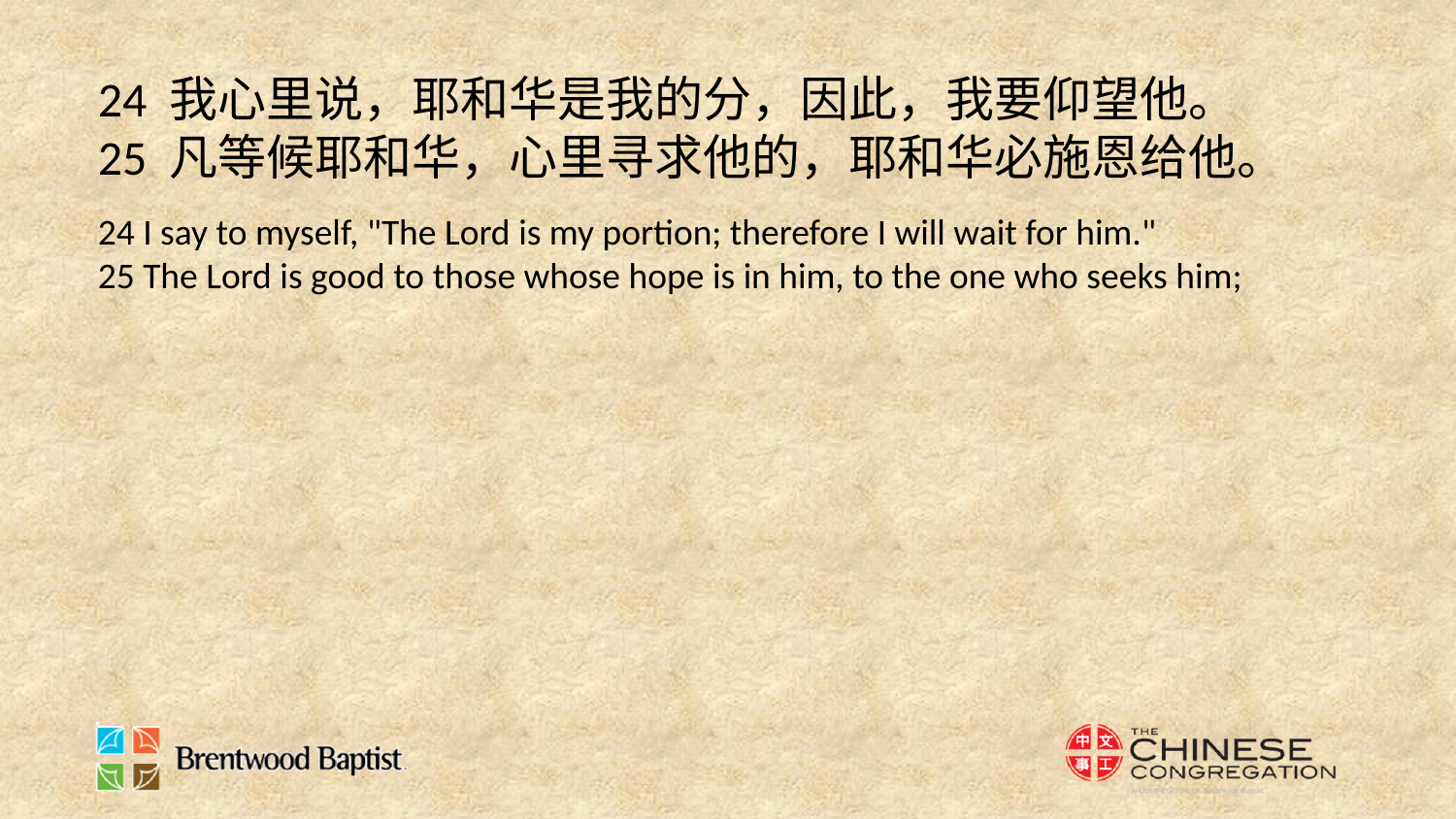

24 我心里说，耶和华是我的分，因此，我要仰望他。
25 凡等候耶和华，心里寻求他的，耶和华必施恩给他。

24 I say to myself, "The Lord is my portion; therefore I will wait for him."
25 The Lord is good to those whose hope is in him, to the one who seeks him;